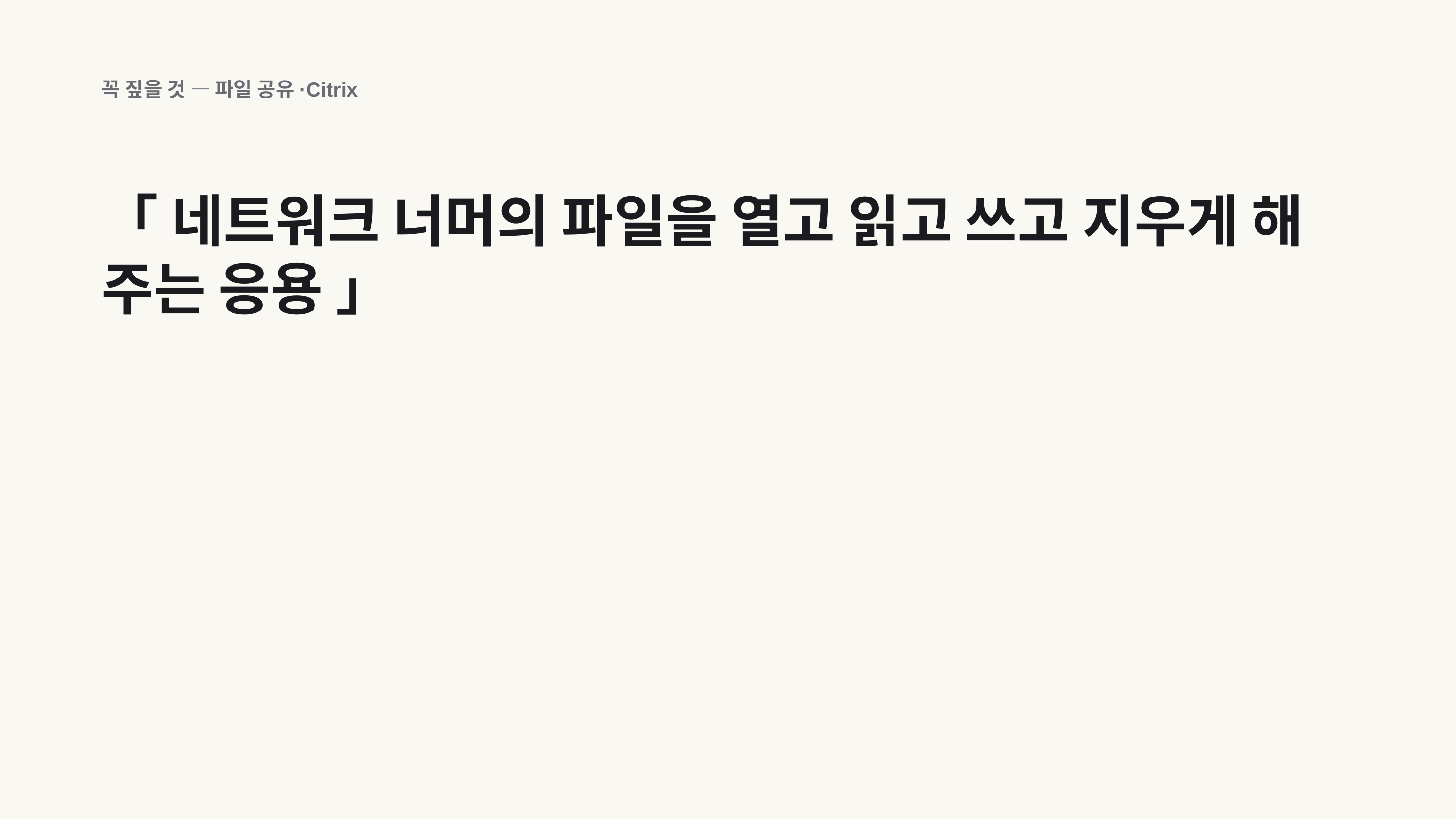

꼭 짚을 것 — 파일 공유·Citrix
「 네트워크 너머의 파일을 열고 읽고 쓰고 지우게 해 주는 응용 」